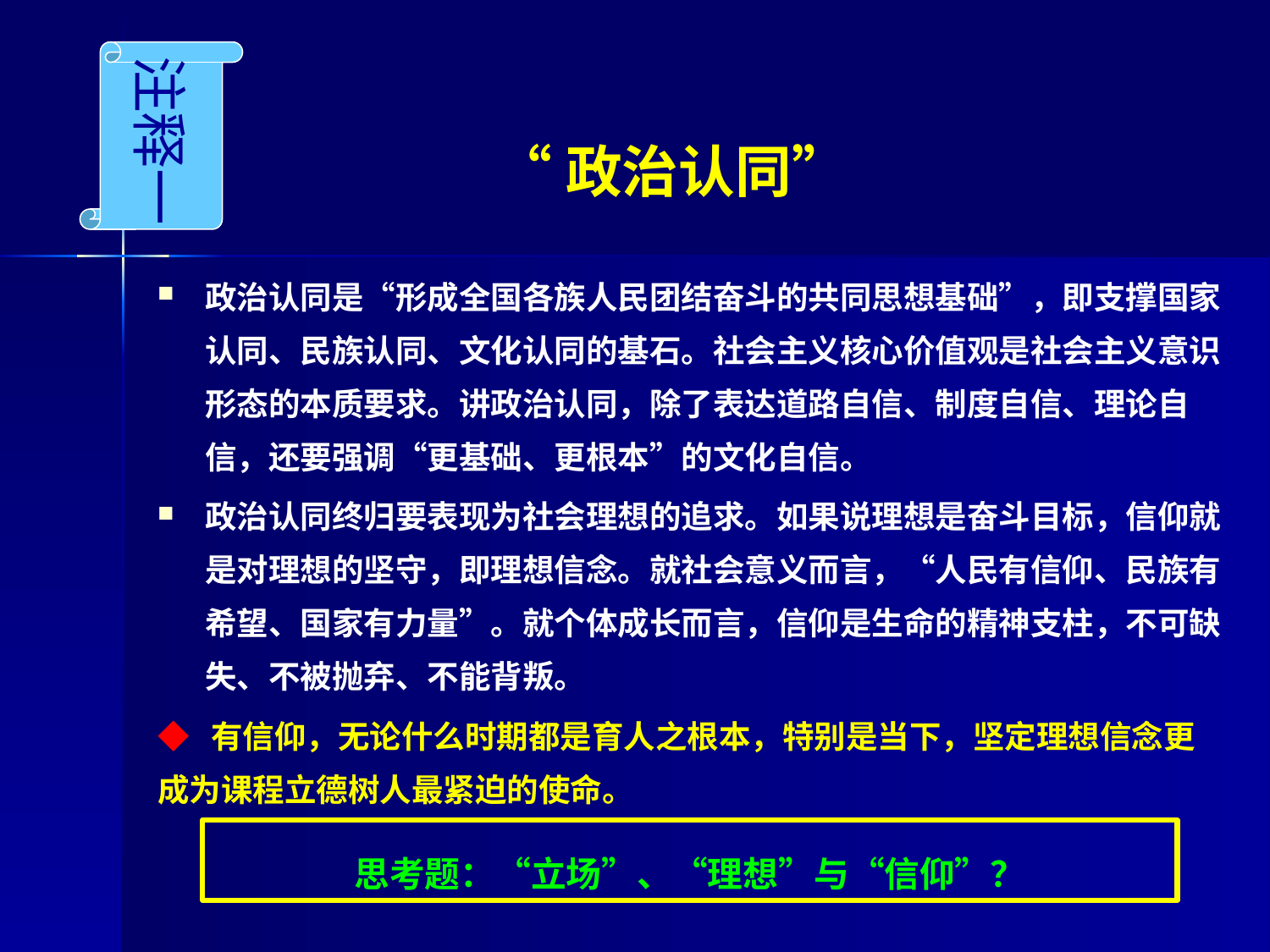

注释一
# “政治认同”
政治认同是“形成全国各族人民团结奋斗的共同思想基础”，即支撑国家认同、民族认同、文化认同的基石。社会主义核心价值观是社会主义意识形态的本质要求。讲政治认同，除了表达道路自信、制度自信、理论自信，还要强调“更基础、更根本”的文化自信。
政治认同终归要表现为社会理想的追求。如果说理想是奋斗目标，信仰就是对理想的坚守，即理想信念。就社会意义而言，“人民有信仰、民族有希望、国家有力量”。就个体成长而言，信仰是生命的精神支柱，不可缺失、不被抛弃、不能背叛。
◆  有信仰，无论什么时期都是育人之根本，特别是当下，坚定理想信念更成为课程立德树人最紧迫的使命。

思考题：“立场”、“理想”与“信仰”？